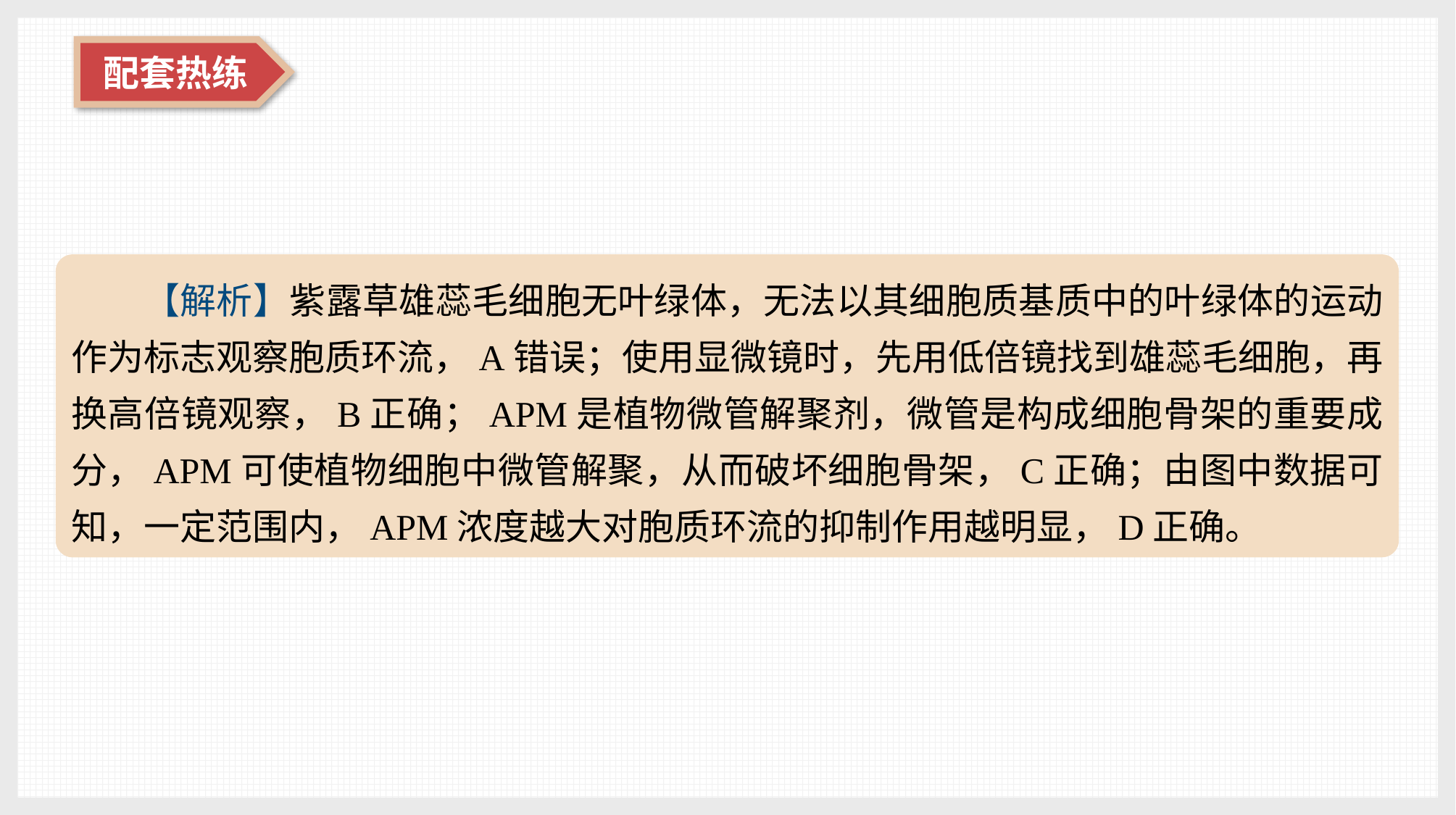

【解析】紫露草雄蕊毛细胞无叶绿体，无法以其细胞质基质中的叶绿体的运动作为标志观察胞质环流，A错误；使用显微镜时，先用低倍镜找到雄蕊毛细胞，再换高倍镜观察，B正确；APM是植物微管解聚剂，微管是构成细胞骨架的重要成分，APM可使植物细胞中微管解聚，从而破坏细胞骨架，C正确；由图中数据可知，一定范围内，APM浓度越大对胞质环流的抑制作用越明显，D正确。